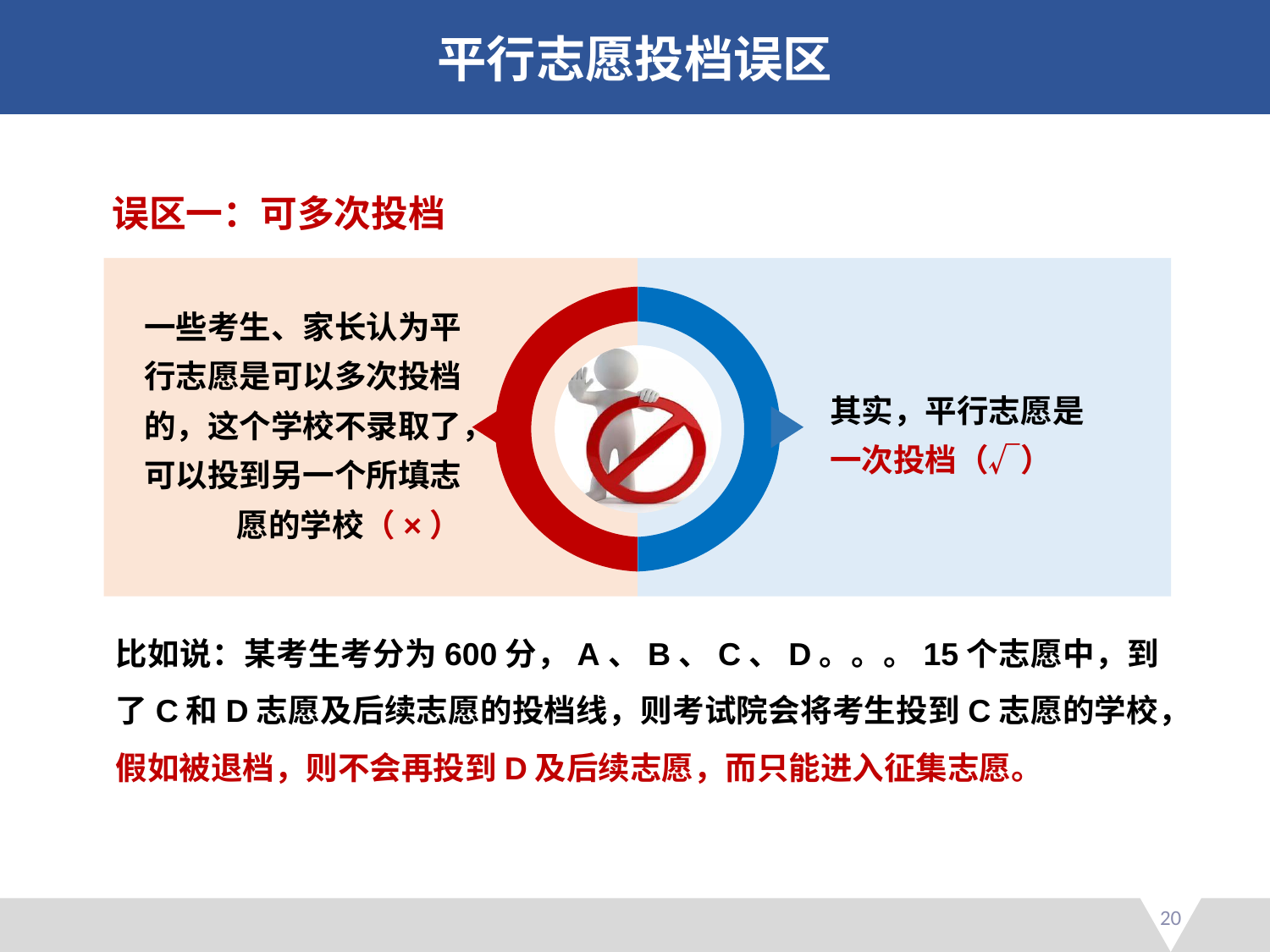

平行志愿投档误区
误区一：可多次投档

一些考生、家长认为平行志愿是可以多次投档的，这个学校不录取了，可以投到另一个所填志愿的学校（×）
其实，平行志愿是一次投档（√）

比如说：某考生考分为600分，A、B、C、D。。。15个志愿中，到了C和D志愿及后续志愿的投档线，则考试院会将考生投到C志愿的学校，假如被退档，则不会再投到D及后续志愿，而只能进入征集志愿。

20